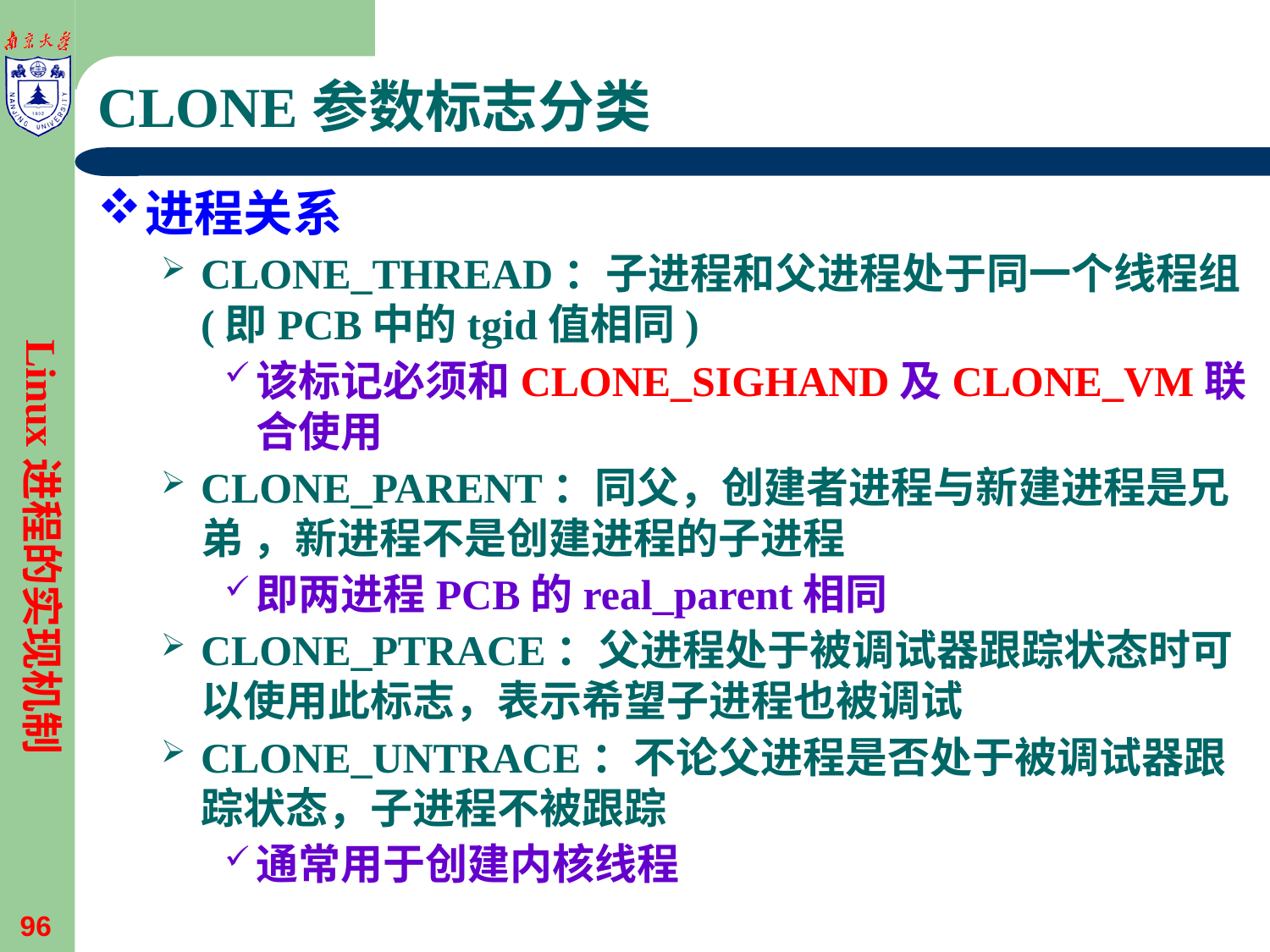

# CLONE参数标志分类
进程关系
CLONE_THREAD：子进程和父进程处于同一个线程组 (即PCB中的tgid值相同)
该标记必须和CLONE_SIGHAND及CLONE_VM联合使用
CLONE_PARENT：同父，创建者进程与新建进程是兄弟 ，新进程不是创建进程的子进程
即两进程PCB的real_parent相同
CLONE_PTRACE：父进程处于被调试器跟踪状态时可以使用此标志，表示希望子进程也被调试
CLONE_UNTRACE：不论父进程是否处于被调试器跟踪状态，子进程不被跟踪
通常用于创建内核线程
Linux进程的实现机制
96